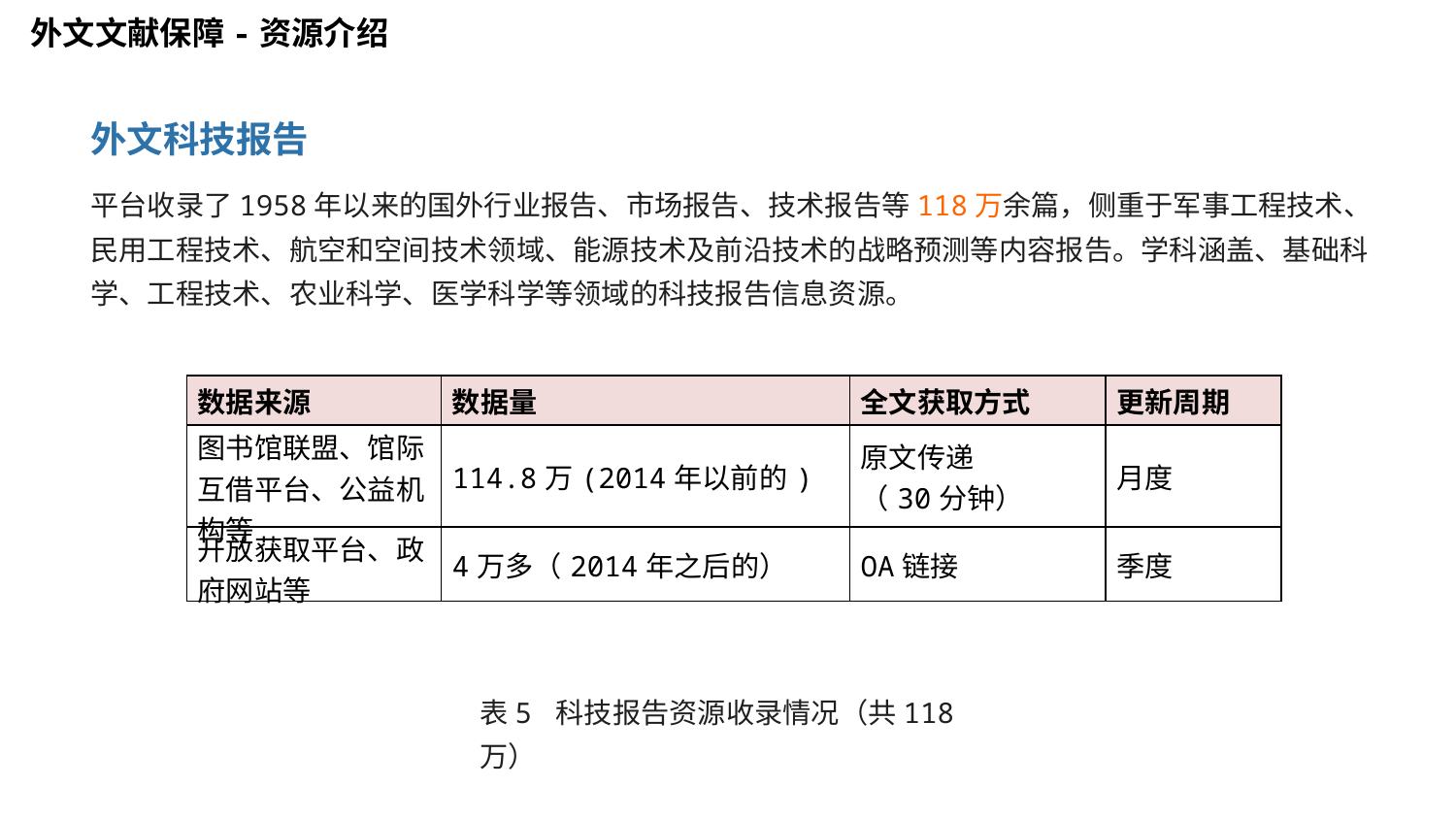

外文文献保障-资源介绍
外文科技报告
平台收录了1958年以来的国外行业报告、市场报告、技术报告等118万余篇，侧重于军事工程技术、民用工程技术、航空和空间技术领域、能源技术及前沿技术的战略预测等内容报告。学科涵盖、基础科学、工程技术、农业科学、医学科学等领域的科技报告信息资源。
| 数据来源 | 数据量 | 全文获取方式 | 更新周期 |
| --- | --- | --- | --- |
| 图书馆联盟、馆际互借平台、公益机构等 | 114.8万(2014年以前的) | 原文传递 （30分钟） | 月度 |
| 开放获取平台、政府网站等 | 4万多（2014年之后的） | OA链接 | 季度 |
表5 科技报告资源收录情况（共118万）